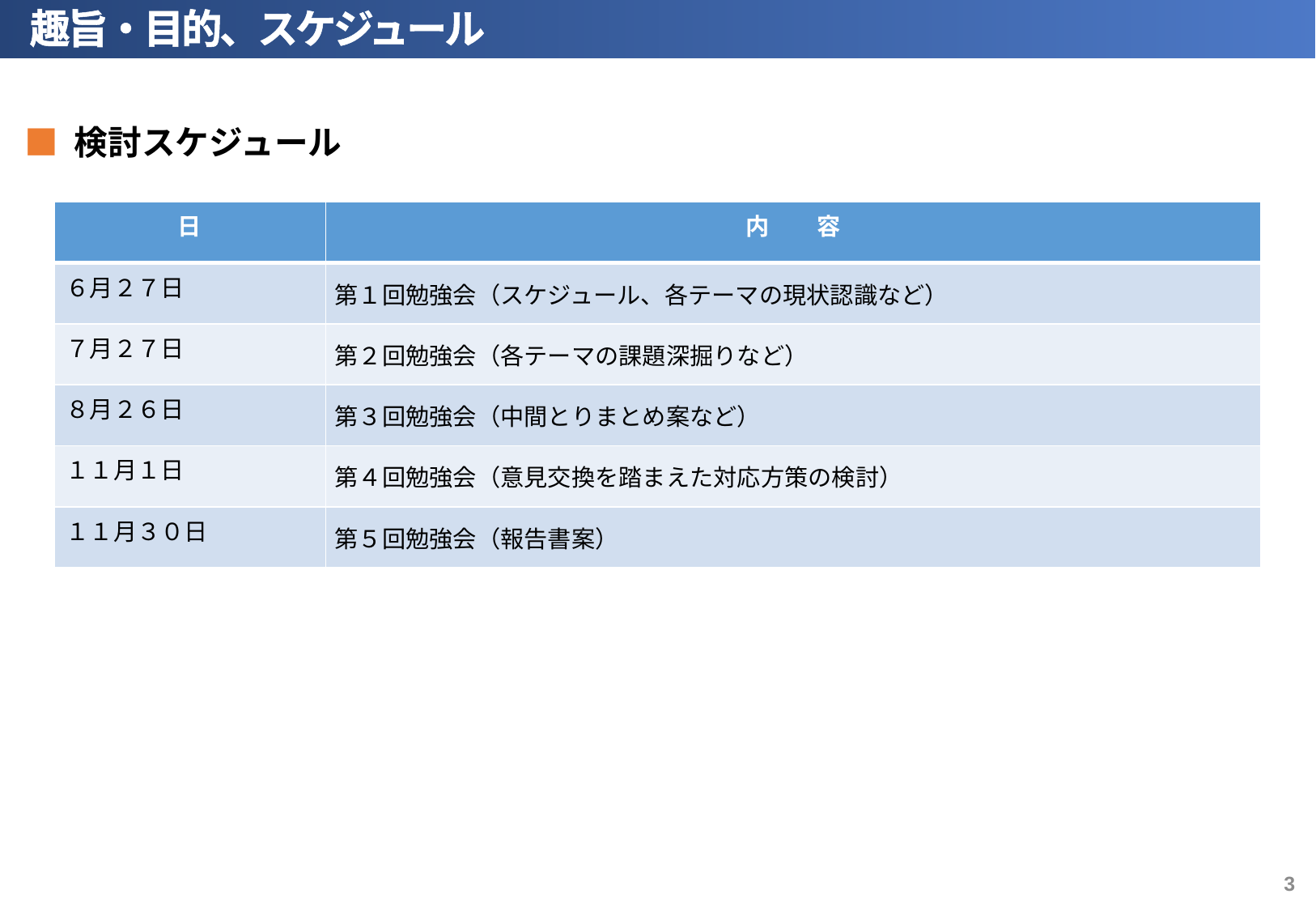

趣旨・目的、スケジュール

■ 検討スケジュール
| 日 | 内　　容 |
| --- | --- |
| ６月２７日 | 第１回勉強会（スケジュール、各テーマの現状認識など） |
| ７月２７日 | 第２回勉強会（各テーマの課題深掘りなど） |
| ８月２６日 | 第３回勉強会（中間とりまとめ案など） |
| １１月１日 | 第４回勉強会（意見交換を踏まえた対応方策の検討） |
| １１月３０日 | 第５回勉強会（報告書案） |
3